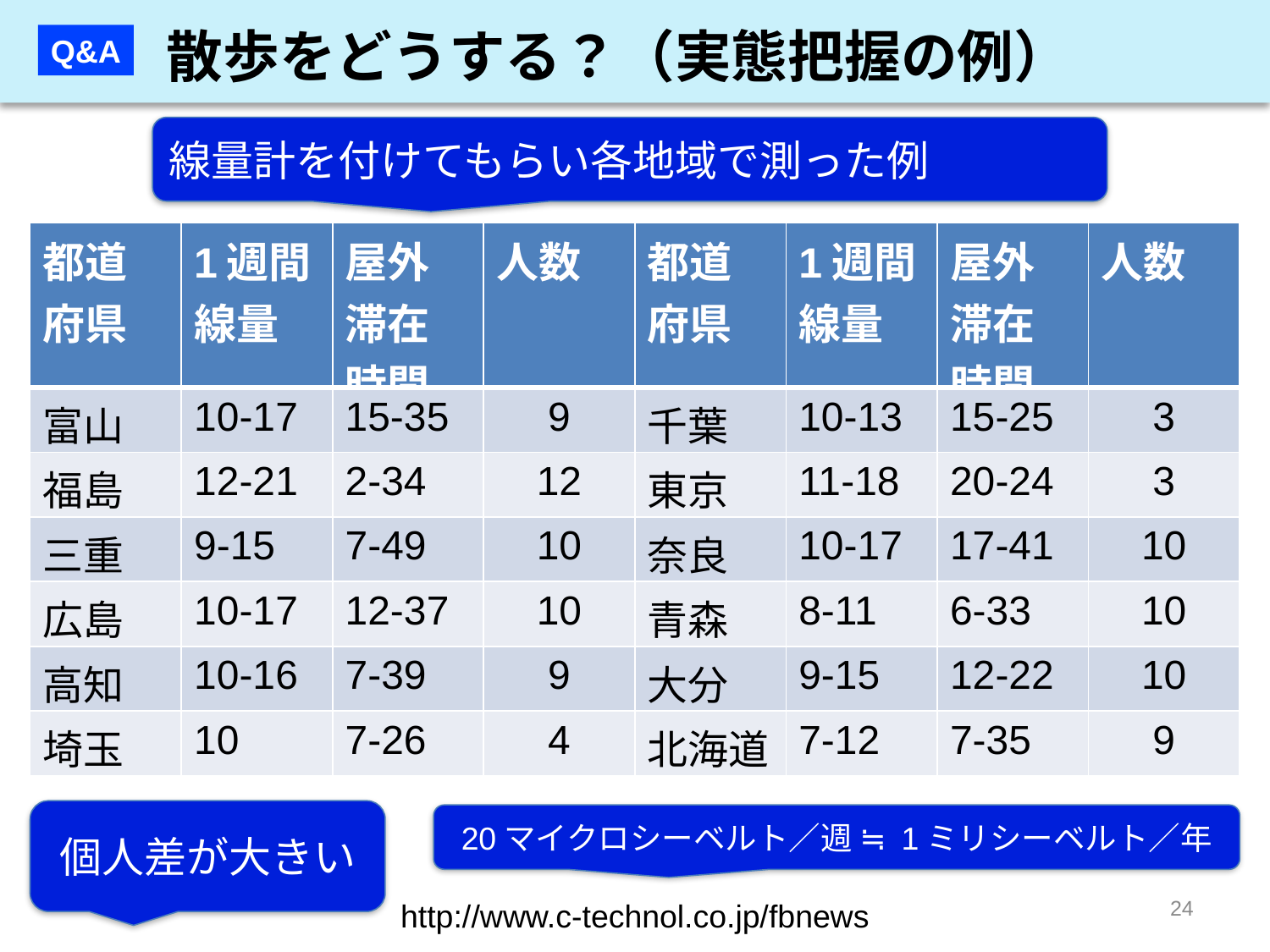

散歩をどうする？（実態把握の例）
Q&A
線量計を付けてもらい各地域で測った例
| 都道府県 | 1週間 線量 | 屋外滞在時間 | 人数 | 都道府県 | 1週間 線量 | 屋外滞在時間 | 人数 |
| --- | --- | --- | --- | --- | --- | --- | --- |
| 富山 | 10-17 | 15-35 | 9 | 千葉 | 10-13 | 15-25 | 3 |
| 福島 | 12-21 | 2-34 | 12 | 東京 | 11-18 | 20-24 | 3 |
| 三重 | 9-15 | 7-49 | 10 | 奈良 | 10-17 | 17-41 | 10 |
| 広島 | 10-17 | 12-37 | 10 | 青森 | 8-11 | 6-33 | 10 |
| 高知 | 10-16 | 7-39 | 9 | 大分 | 9-15 | 12-22 | 10 |
| 埼玉 | 10 | 7-26 | 4 | 北海道 | 7-12 | 7-35 | 9 |
個人差が大きい
20マイクロシーベルト／週 ≒ 1ミリシーベルト／年
24
http://www.c-technol.co.jp/fbnews